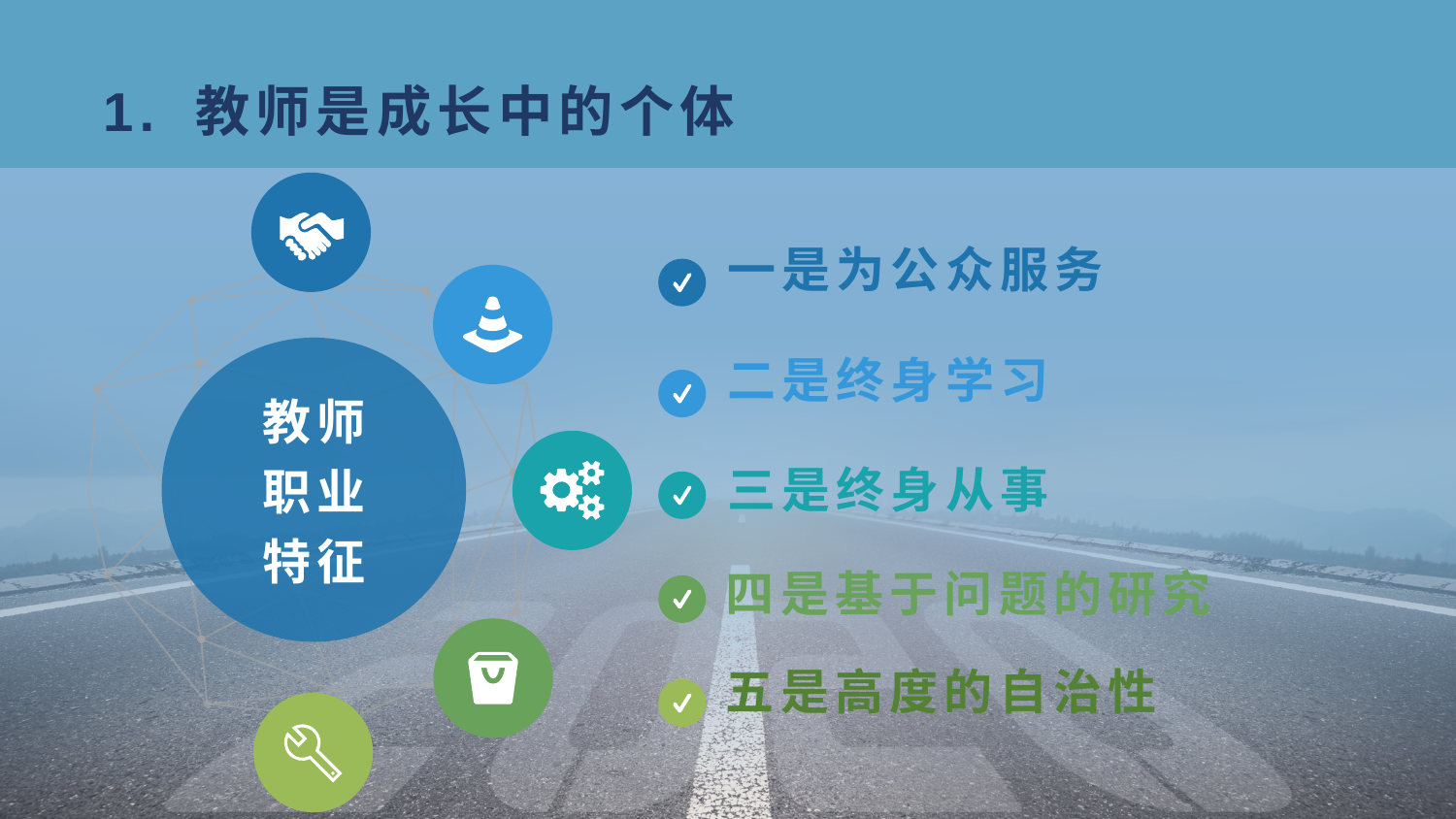

1. 教师是成长中的个体

一是为公众服务

二是终身学习

教师
职业
特征

三是终身从事

四是基于问题的研究

五是高度的自治性